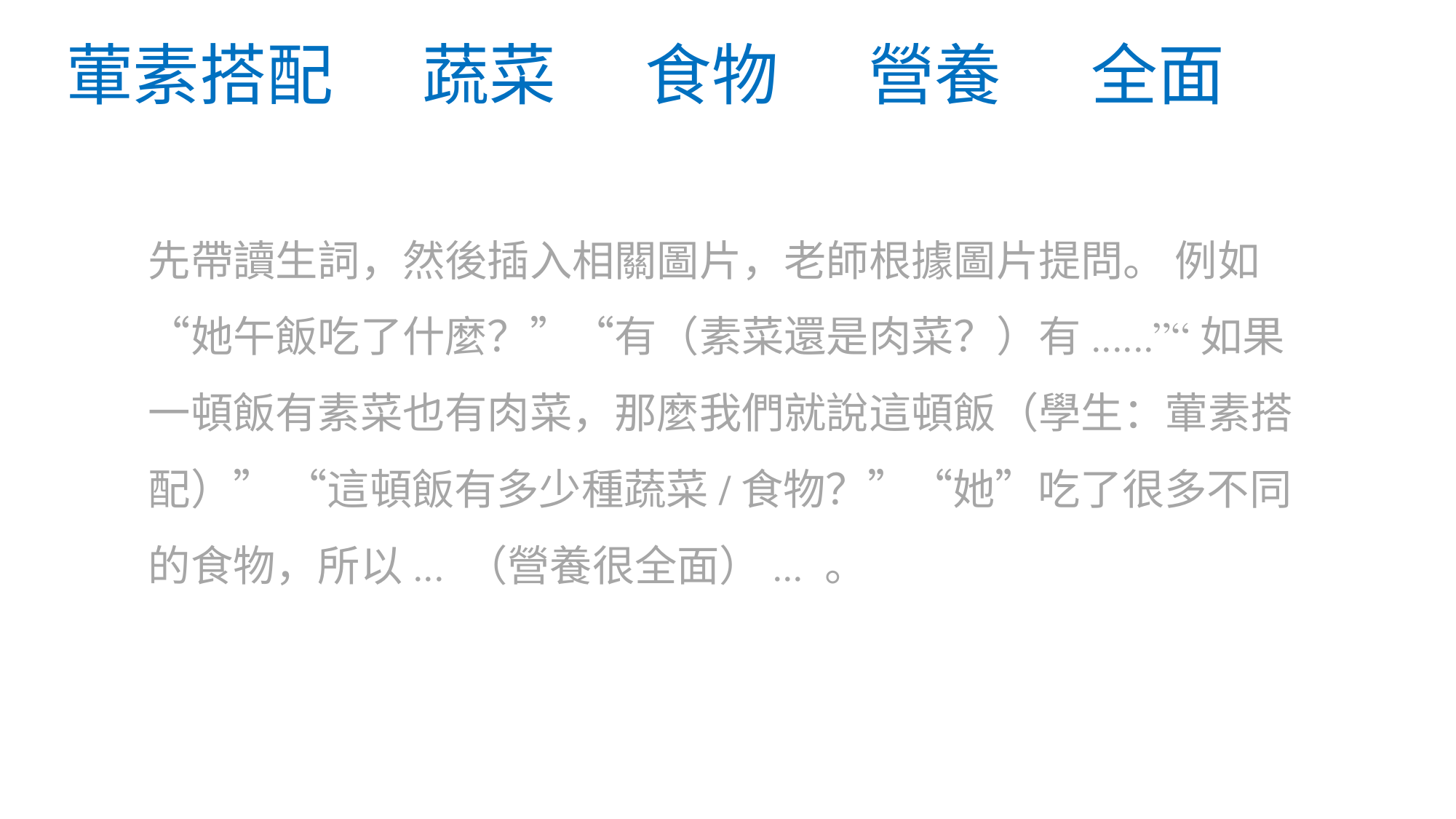

# 葷素搭配      蔬菜      食物      營養      全面
先帶讀生詞，然後插入相關圖片，老師根據圖片提問。 例如“她午飯吃了什麼？”“有（素菜還是肉菜？）有......”“如果一頓飯有素菜也有肉菜，那麼我們就說這頓飯（學生：葷素搭配）” “這頓飯有多少種蔬菜/食物？”“她”吃了很多不同的食物，所以... （營養很全面）... 。